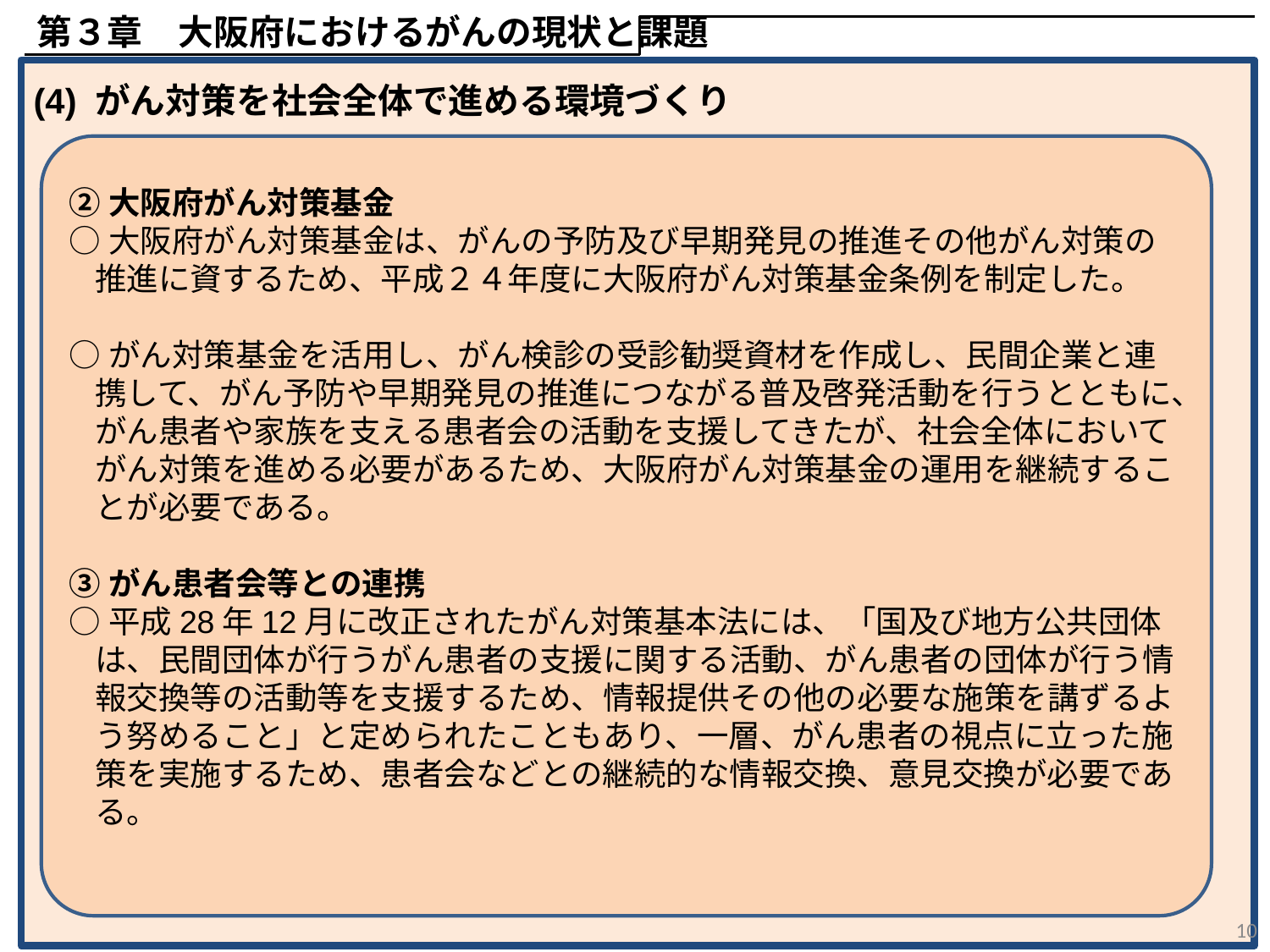

第３章　大阪府におけるがんの現状と課題

(4) がん対策を社会全体で進める環境づくり

②大阪府がん対策基金
○大阪府がん対策基金は、がんの予防及び早期発見の推進その他がん対策の推進に資するため、平成２４年度に大阪府がん対策基金条例を制定した。

○がん対策基金を活用し、がん検診の受診勧奨資材を作成し、民間企業と連携して、がん予防や早期発見の推進につながる普及啓発活動を行うとともに、がん患者や家族を支える患者会の活動を支援してきたが、社会全体においてがん対策を進める必要があるため、大阪府がん対策基金の運用を継続することが必要である。

③がん患者会等との連携
○平成28年12月に改正されたがん対策基本法には、「国及び地方公共団体は、民間団体が行うがん患者の支援に関する活動、がん患者の団体が行う情報交換等の活動等を支援するため、情報提供その他の必要な施策を講ずるよう努めること」と定められたこともあり、一層、がん患者の視点に立った施策を実施するため、患者会などとの継続的な情報交換、意見交換が必要である。

10